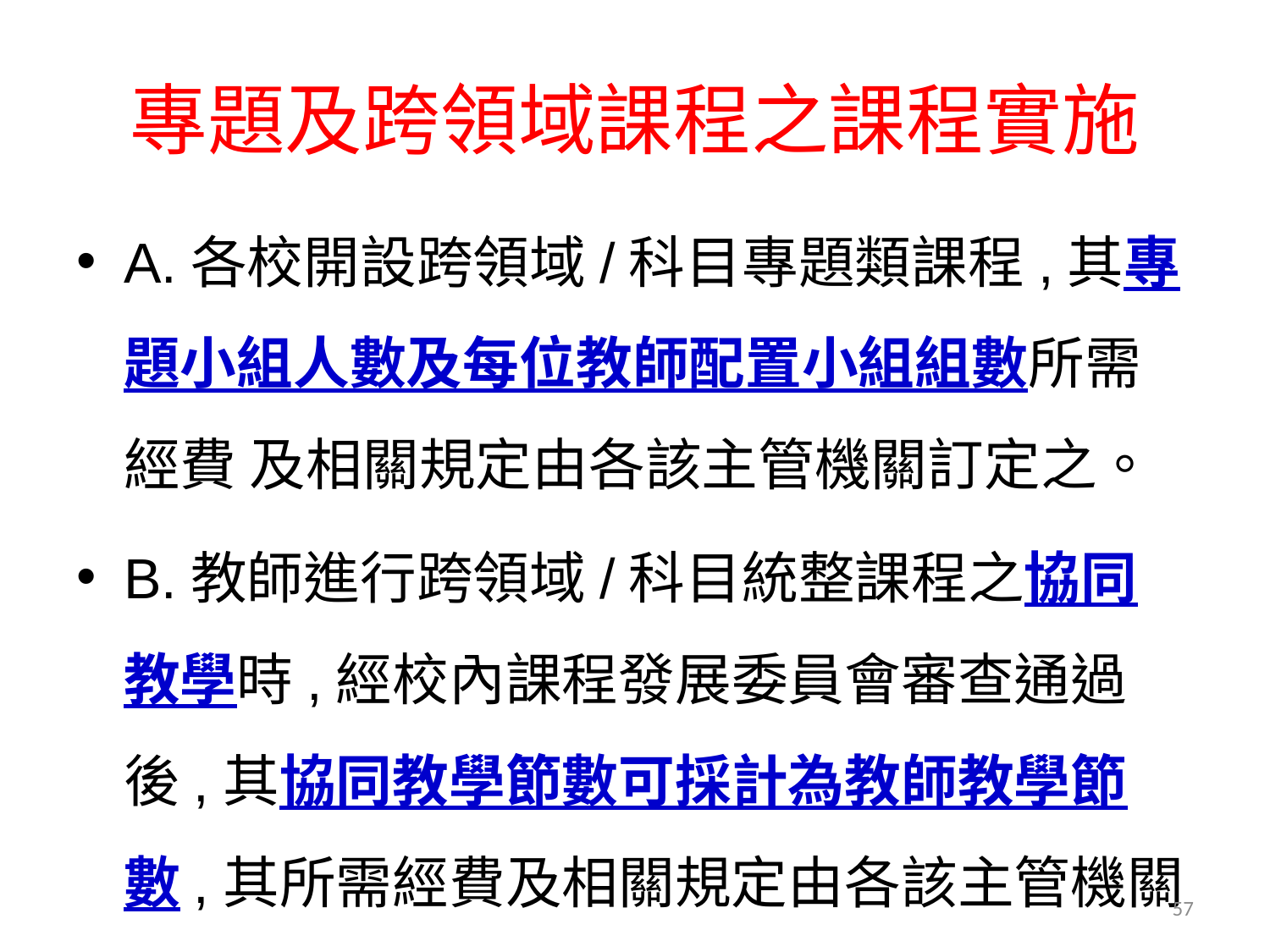

# 專題及跨領域課程之課程實施
A.各校開設跨領域/科目專題類課程,其專題小組人數及每位教師配置小組組數所需經費 及相關規定由各該主管機關訂定之。
B.教師進行跨領域/科目統整課程之協同教學時,經校內課程發展委員會審查通過後,其協同教學節數可採計為教師教學節數,其所需經費及相關規定由各該主管機關訂定 之。

57